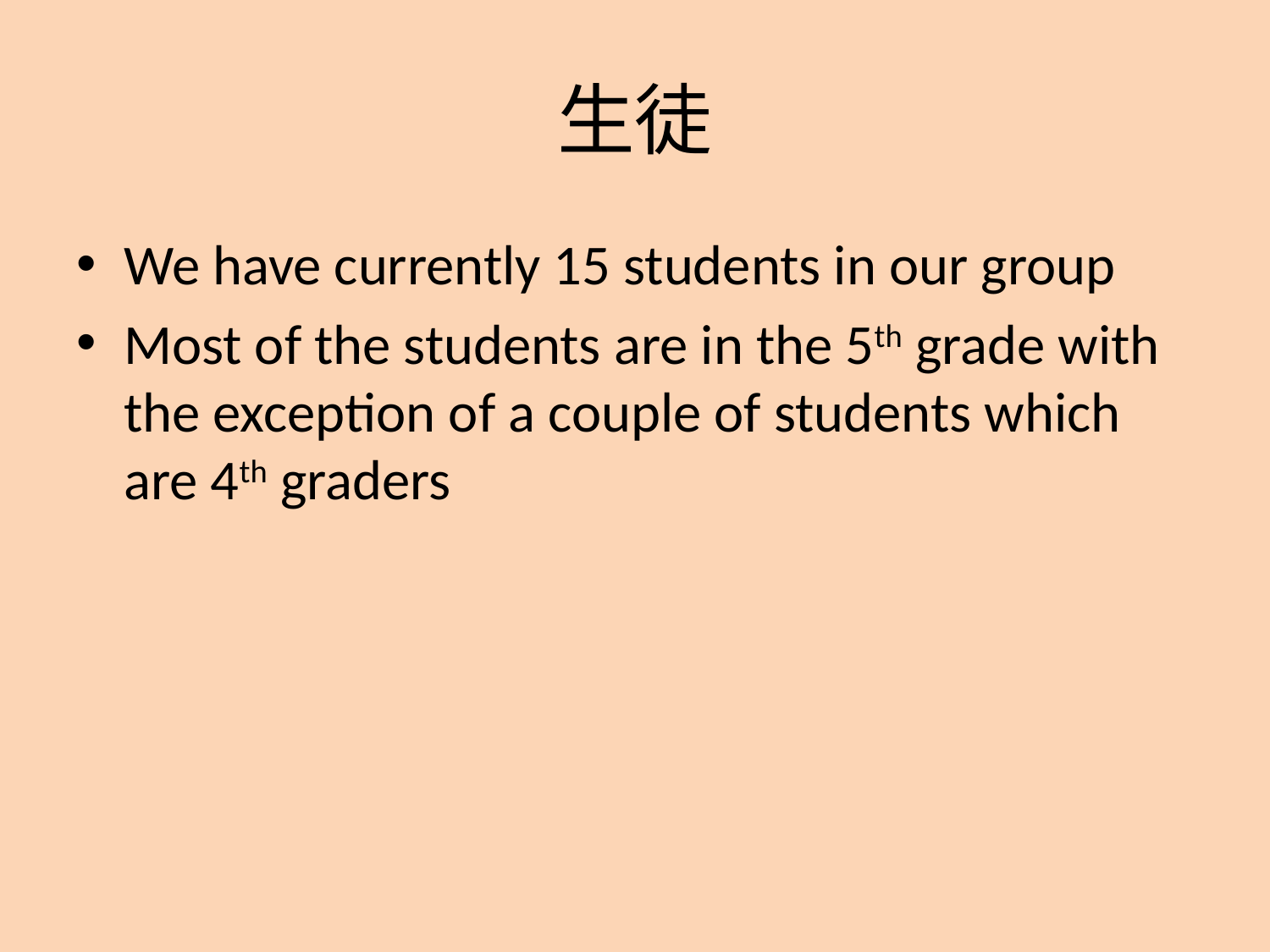

# 生徒
We have currently 15 students in our group
Most of the students are in the 5th grade with the exception of a couple of students which are 4th graders